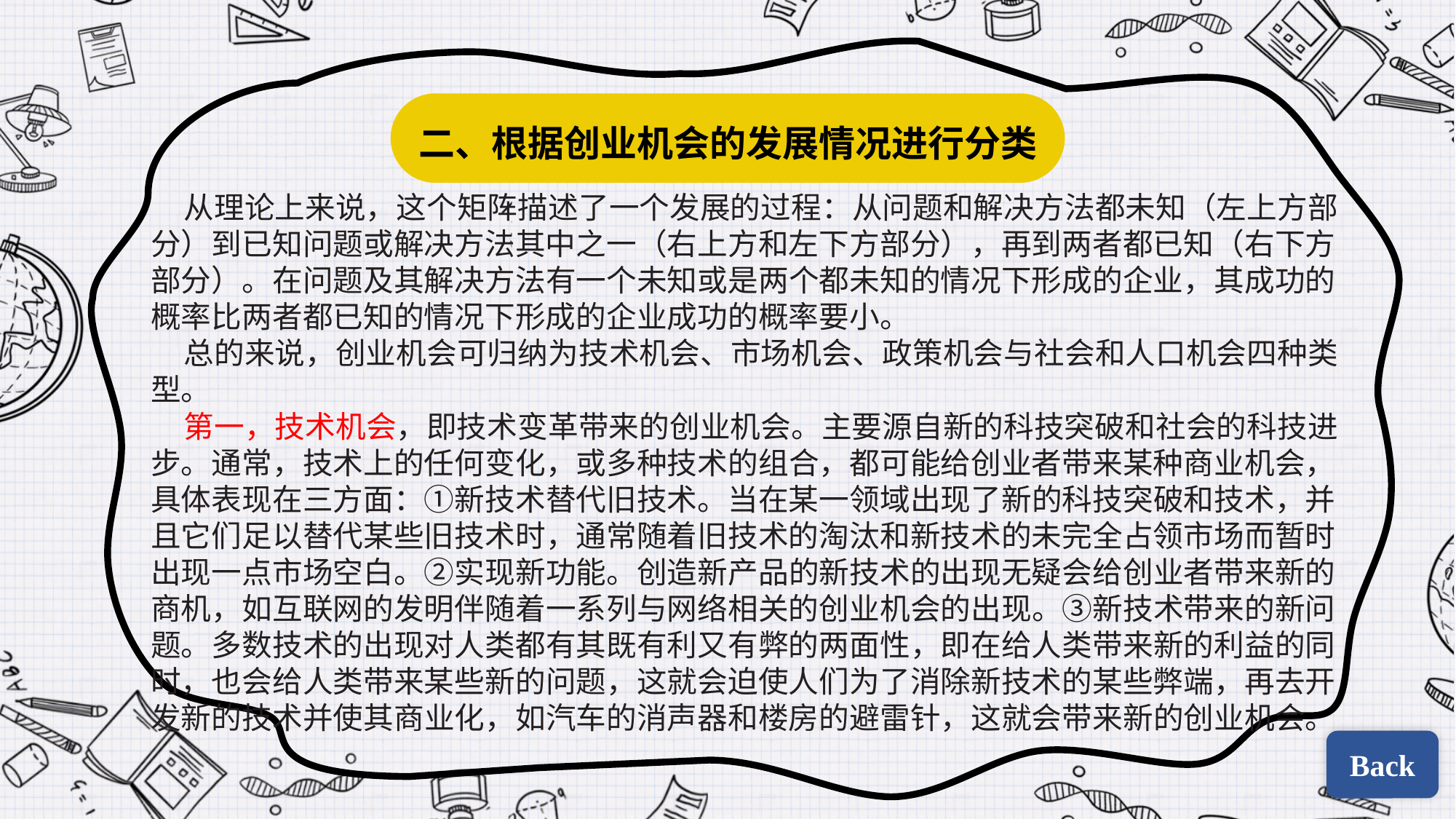

二、根据创业机会的发展情况进行分类
从理论上来说，这个矩阵描述了一个发展的过程：从问题和解决方法都未知（左上方部分）到已知问题或解决方法其中之一（右上方和左下方部分），再到两者都已知（右下方部分）。在问题及其解决方法有一个未知或是两个都未知的情况下形成的企业，其成功的概率比两者都已知的情况下形成的企业成功的概率要小。
总的来说，创业机会可归纳为技术机会、市场机会、政策机会与社会和人口机会四种类型。
第一，技术机会，即技术变革带来的创业机会。主要源自新的科技突破和社会的科技进步。通常，技术上的任何变化，或多种技术的组合，都可能给创业者带来某种商业机会，具体表现在三方面：①新技术替代旧技术。当在某一领域出现了新的科技突破和技术，并且它们足以替代某些旧技术时，通常随着旧技术的淘汰和新技术的未完全占领市场而暂时出现一点市场空白。②实现新功能。创造新产品的新技术的出现无疑会给创业者带来新的商机，如互联网的发明伴随着一系列与网络相关的创业机会的出现。③新技术带来的新问题。多数技术的出现对人类都有其既有利又有弊的两面性，即在给人类带来新的利益的同时，也会给人类带来某些新的问题，这就会迫使人们为了消除新技术的某些弊端，再去开发新的技术并使其商业化，如汽车的消声器和楼房的避雷针，这就会带来新的创业机会。

Back